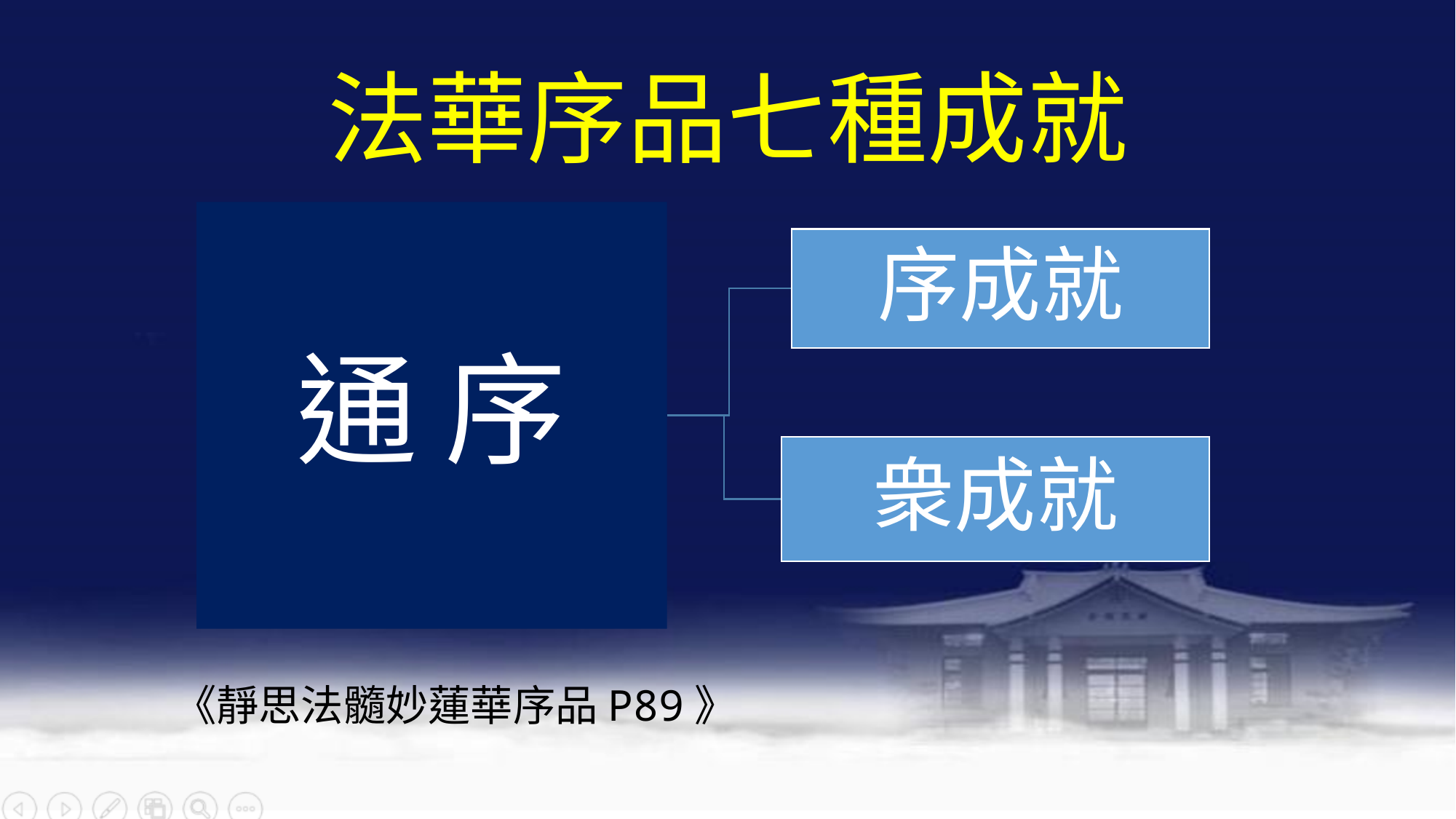

# 法華序品七種成就

通 序
序成就
衆成就
《靜思法髓妙蓮華序品P89》